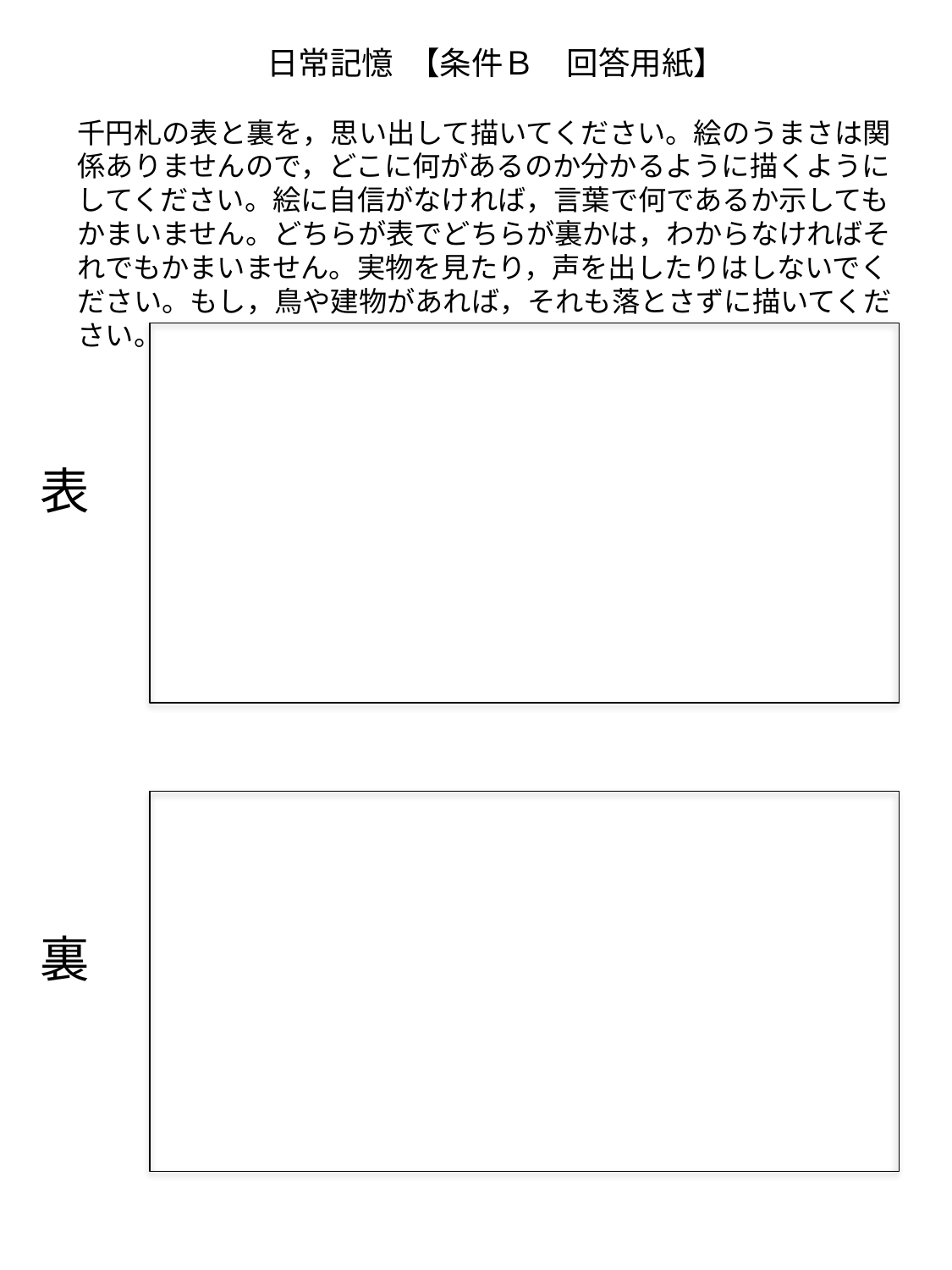

日常記憶  【条件Ｂ　回答用紙】

千円札の表と裏を，思い出して描いてください。絵のうまさは関係ありませんので，どこに何があるのか分かるように描くようにしてください。絵に自信がなければ，言葉で何であるか示してもかまいません。どちらが表でどちらが裏かは，わからなければそれでもかまいません。実物を見たり，声を出したりはしないでください。もし，鳥や建物があれば，それも落とさずに描いてください。

表

裏